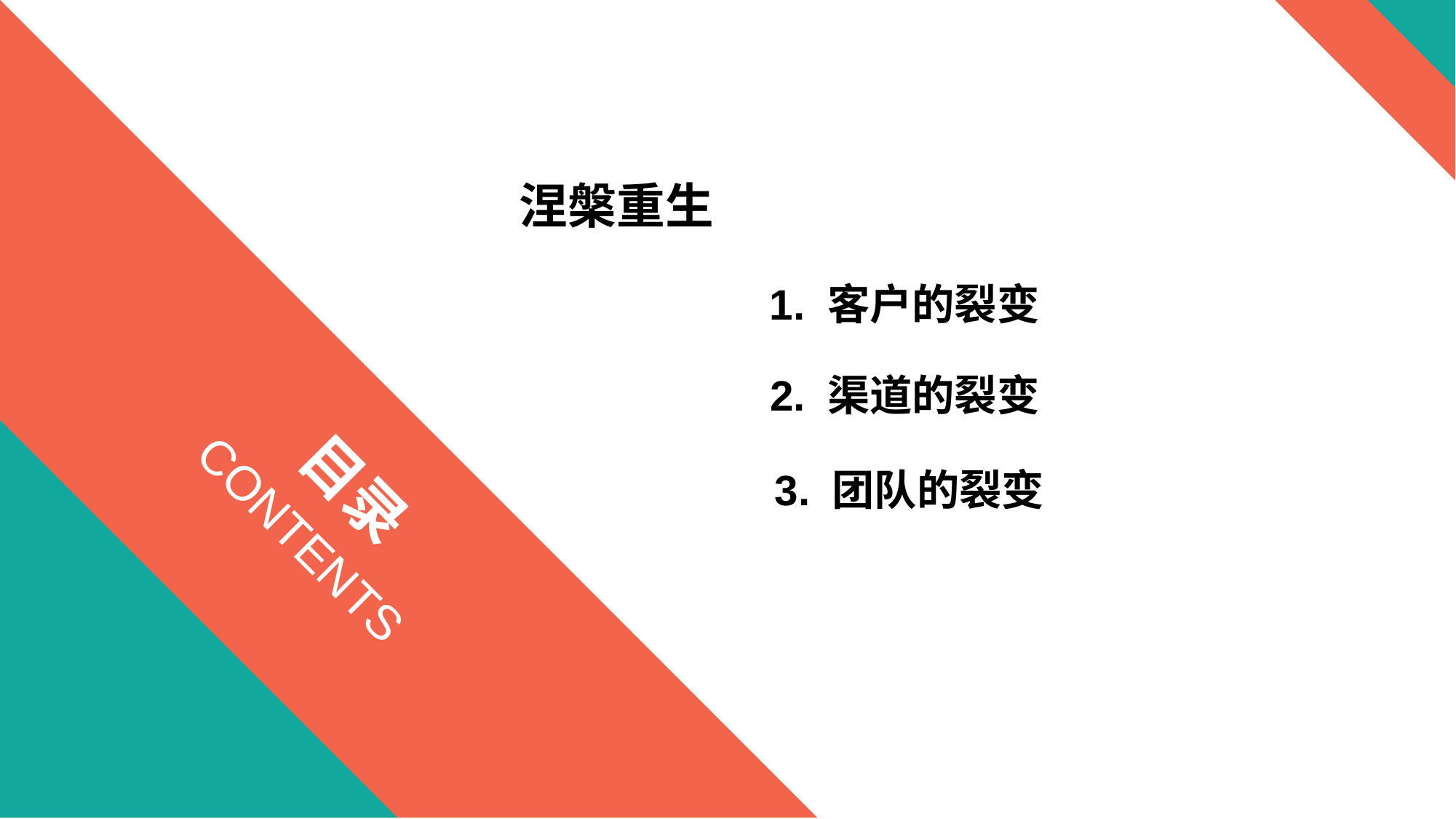

涅槃重生
1. 客户的裂变
2. 渠道的裂变
目录
3. 团队的裂变
CONTENTS